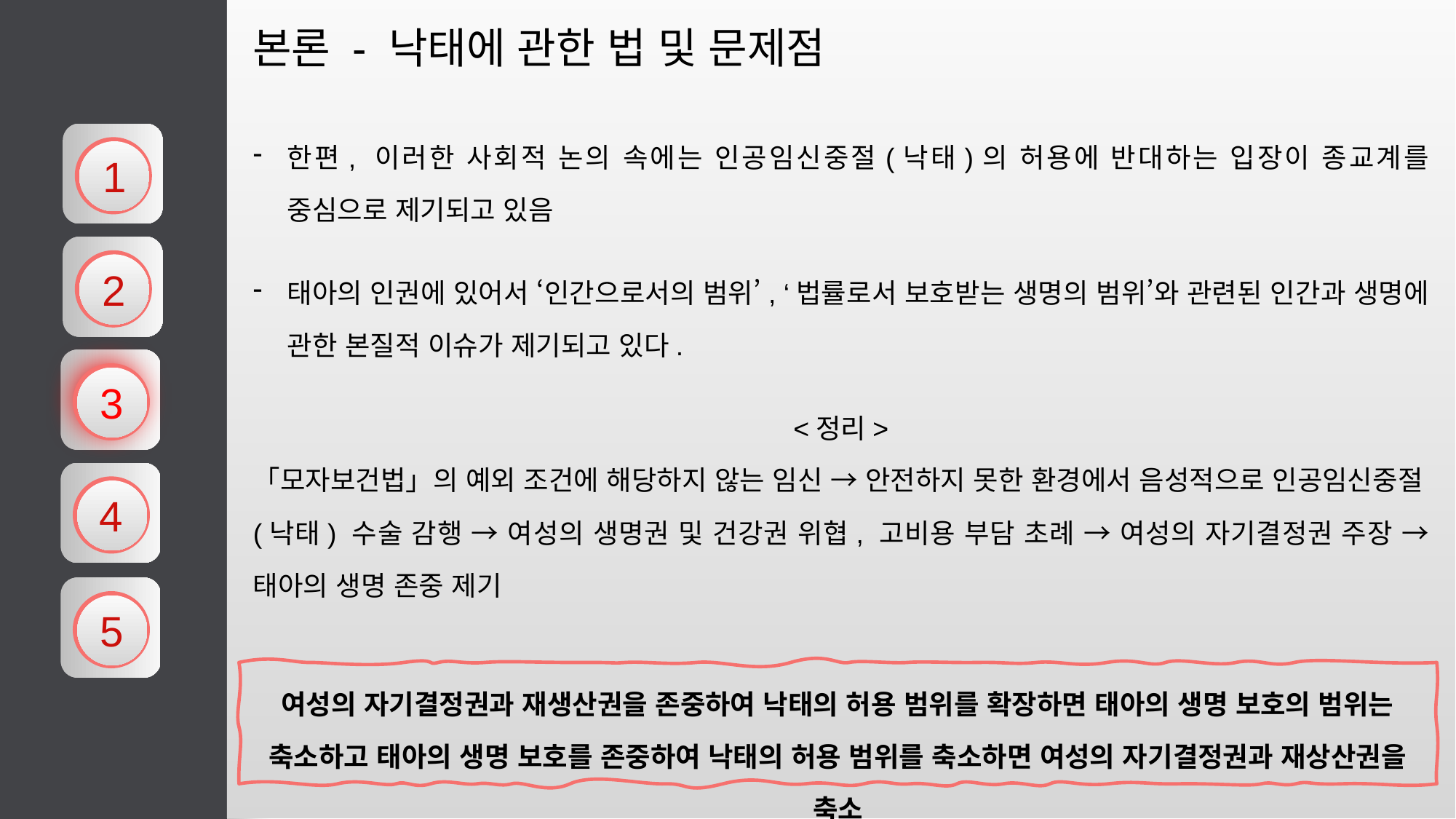

본론 - 낙태에 관한 법 및 문제점
한편, 이러한 사회적 논의 속에는 인공임신중절(낙태)의 허용에 반대하는 입장이 종교계를 중심으로 제기되고 있음

태아의 인권에 있어서 ‘인간으로서의 범위’, ‘법률로서 보호받는 생명의 범위’와 관련된 인간과 생명에 관한 본질적 이슈가 제기되고 있다.

<정리>
「모자보건법」의 예외 조건에 해당하지 않는 임신 → 안전하지 못한 환경에서 음성적으로 인공임신중절(낙태) 수술 감행 → 여성의 생명권 및 건강권 위협, 고비용 부담 초례 → 여성의 자기결정권 주장 → 태아의 생명 존중 제기

1

2

3

4

5
여성의 자기결정권과 재생산권을 존중하여 낙태의 허용 범위를 확장하면 태아의 생명 보호의 범위는 축소하고 태아의 생명 보호를 존중하여 낙태의 허용 범위를 축소하면 여성의 자기결정권과 재상산권을 축소